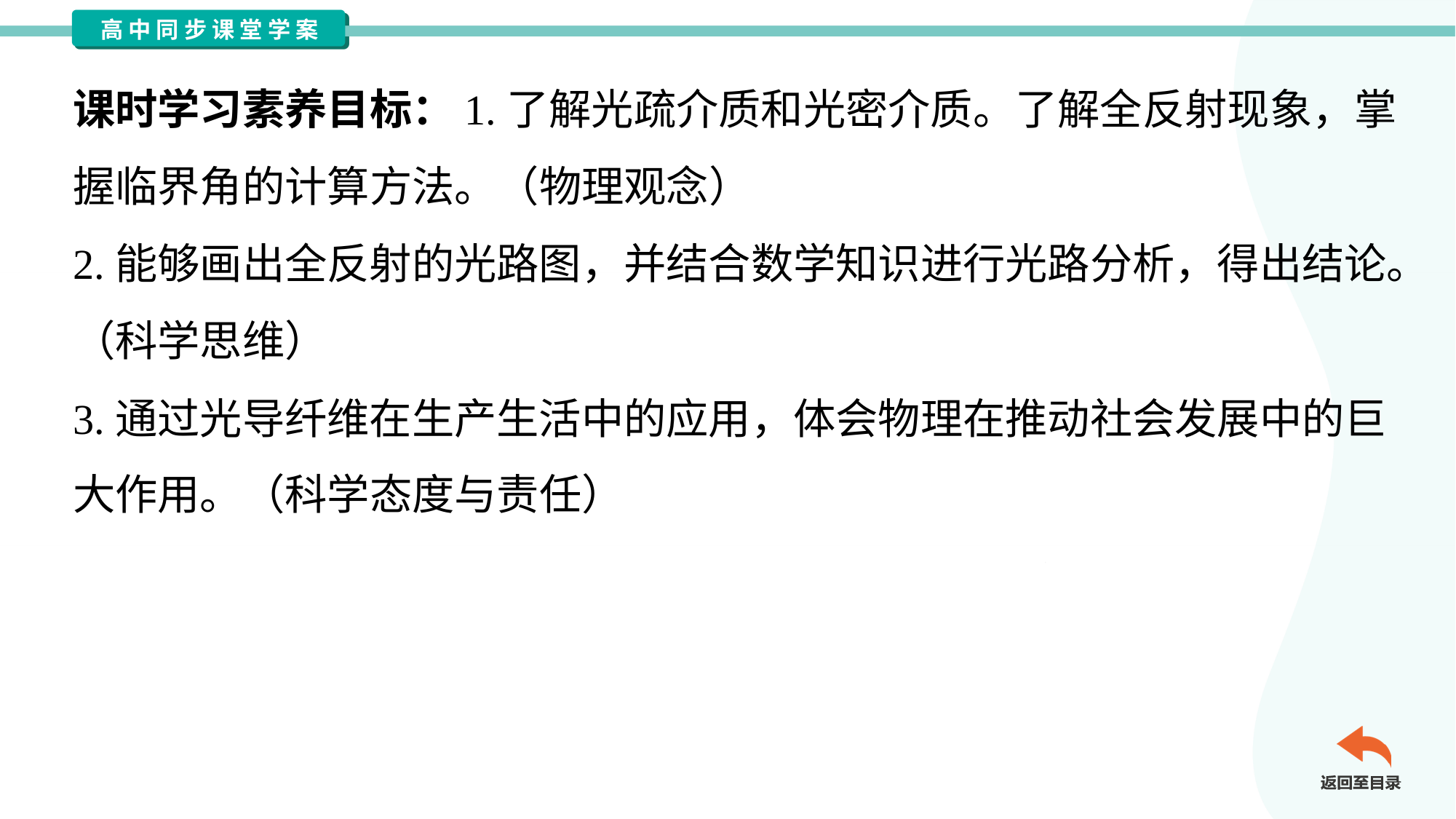

课时学习素养目标：1.了解光疏介质和光密介质。了解全反射现象，掌
握临界角的计算方法。（物理观念）
2.能够画出全反射的光路图，并结合数学知识进行光路分析，得出结论。
（科学思维）
3.通过光导纤维在生产生活中的应用，体会物理在推动社会发展中的巨
大作用。（科学态度与责任）